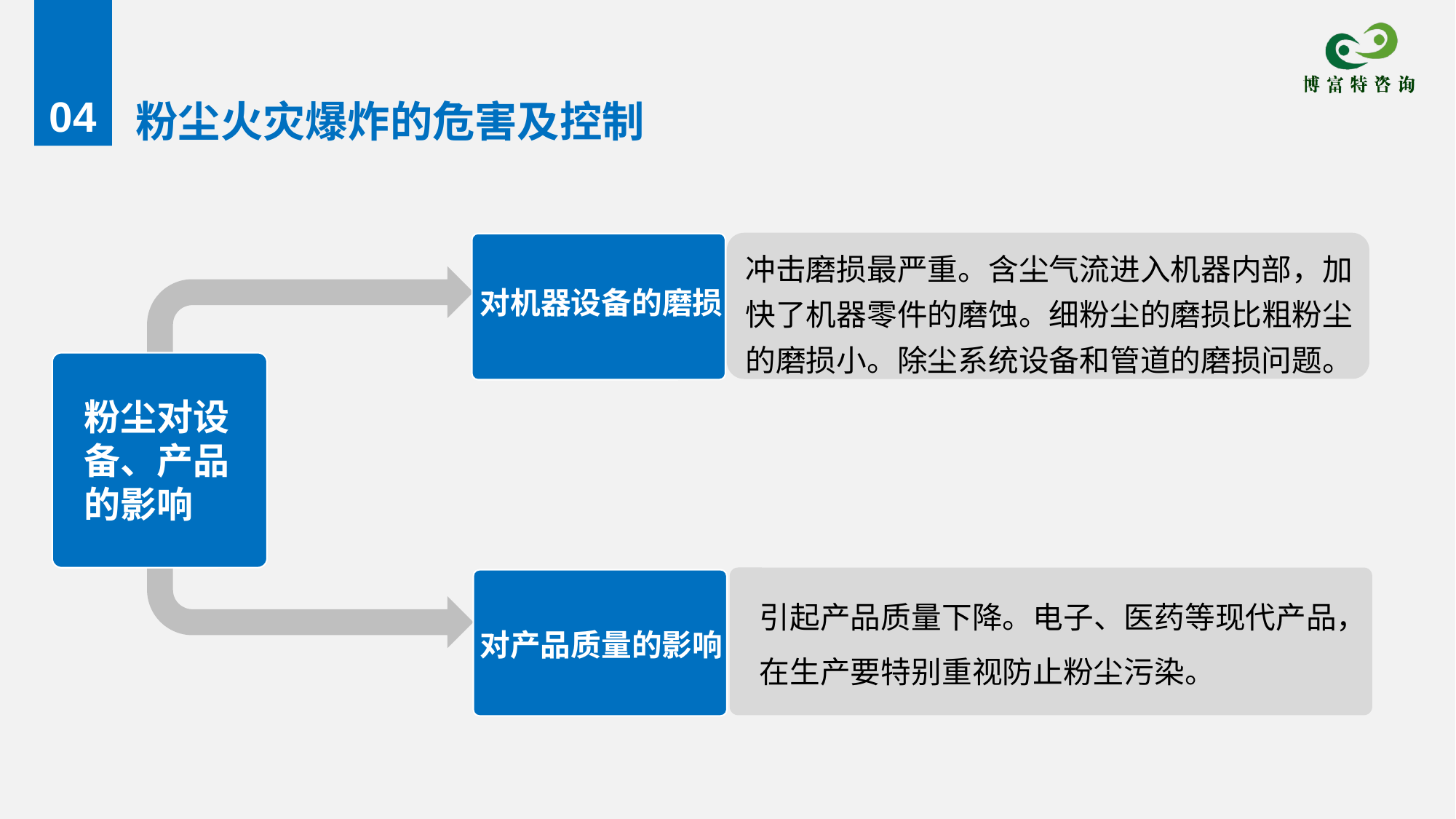

04
# 粉尘火灾爆炸的危害及控制

冲击磨损最严重。含尘气流进入机器内部，加快了机器零件的磨蚀。细粉尘的磨损比粗粉尘的磨损小。除尘系统设备和管道的磨损问题。

对机器设备的磨损

粉尘对设备、产品的影响

引起产品质量下降。电子、医药等现代产品，在生产要特别重视防止粉尘污染。
对产品质量的影响